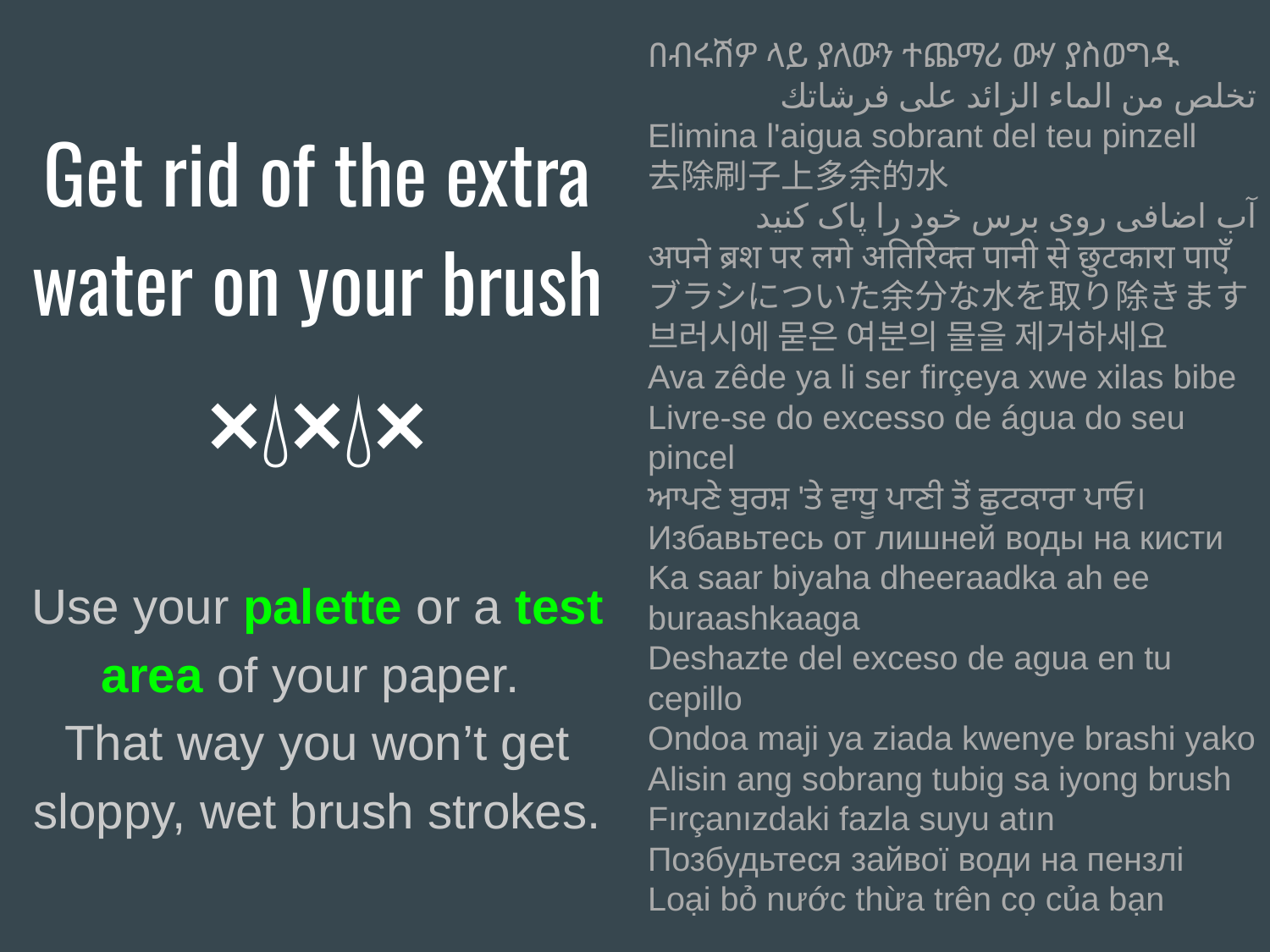

Get rid of the extra water on your brush
❌💧❌💧❌

Use your palette or a test area of your paper.
That way you won’t get sloppy, wet brush strokes.
በብሩሽዎ ላይ ያለውን ተጨማሪ ውሃ ያስወግዱ
تخلص من الماء الزائد على فرشاتك
Elimina l'aigua sobrant del teu pinzell
去除刷子上多余的水
آب اضافی روی برس خود را پاک کنید
अपने ब्रश पर लगे अतिरिक्त पानी से छुटकारा पाएँ
ブラシについた余分な水を取り除きます
브러시에 묻은 여분의 물을 제거하세요
Ava zêde ya li ser firçeya xwe xilas bibe
Livre-se do excesso de água do seu pincel
ਆਪਣੇ ਬੁਰਸ਼ 'ਤੇ ਵਾਧੂ ਪਾਣੀ ਤੋਂ ਛੁਟਕਾਰਾ ਪਾਓ।
Избавьтесь от лишней воды на кисти
Ka saar biyaha dheeraadka ah ee buraashkaaga
Deshazte del exceso de agua en tu cepillo
Ondoa maji ya ziada kwenye brashi yako
Alisin ang sobrang tubig sa iyong brush
Fırçanızdaki fazla suyu atın
Позбудьтеся зайвої води на пензлі
Loại bỏ nước thừa trên cọ của bạn